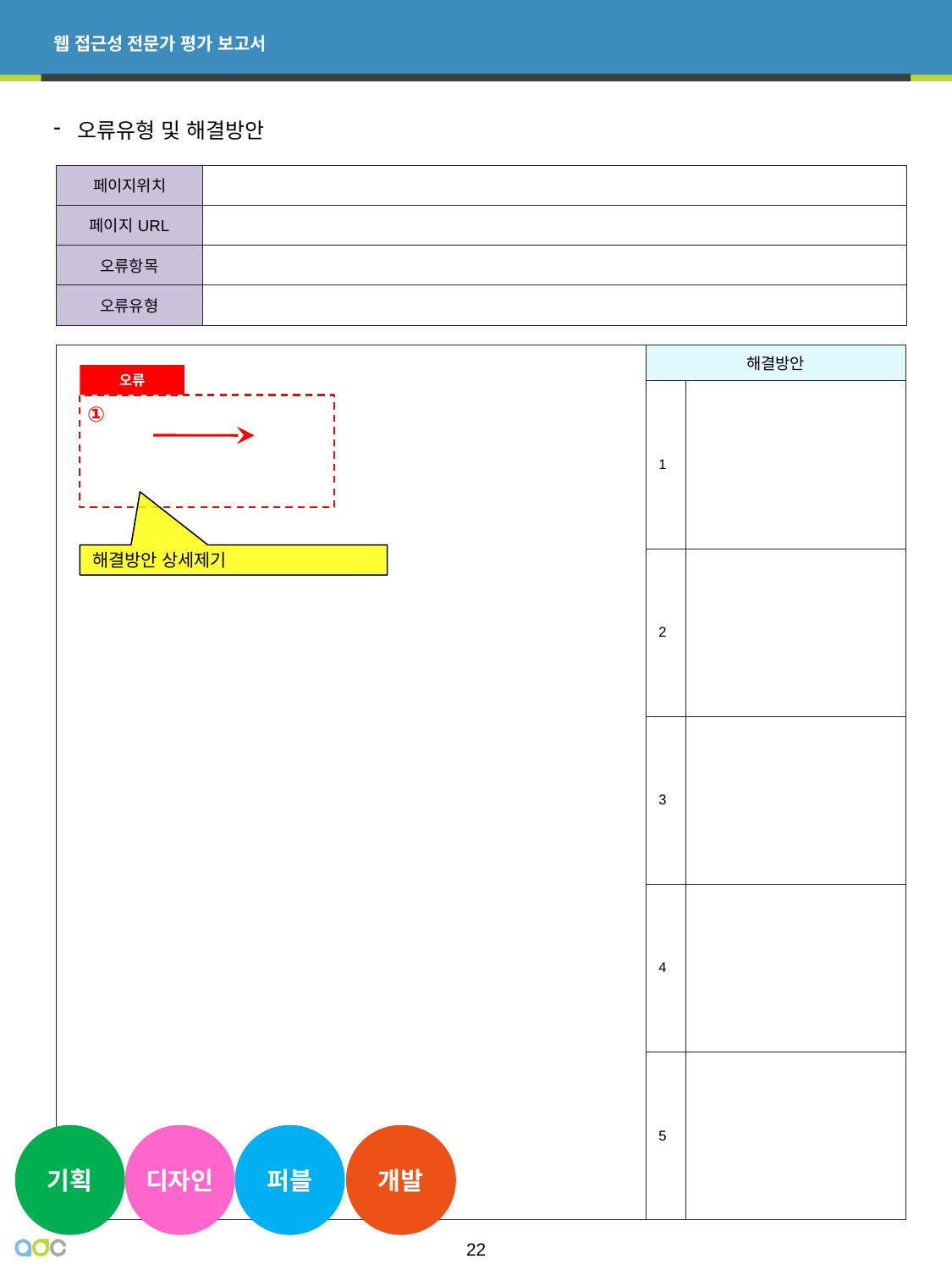

오류유형 및 해결방안
| 페이지위치 |  |
| --- | --- |
| 페이지URL |  |
| 오류항목 |  |
| 오류유형 |  |
|  | 해결방안 |  |
| --- | --- | --- |
|  | 1 |  |
|  | 2 |  |
|  | 3 |  |
|  | 4 |  |
|  | 5 |  |
오류
①

해결방안 상세제기
기획
디자인
퍼블
개발
22